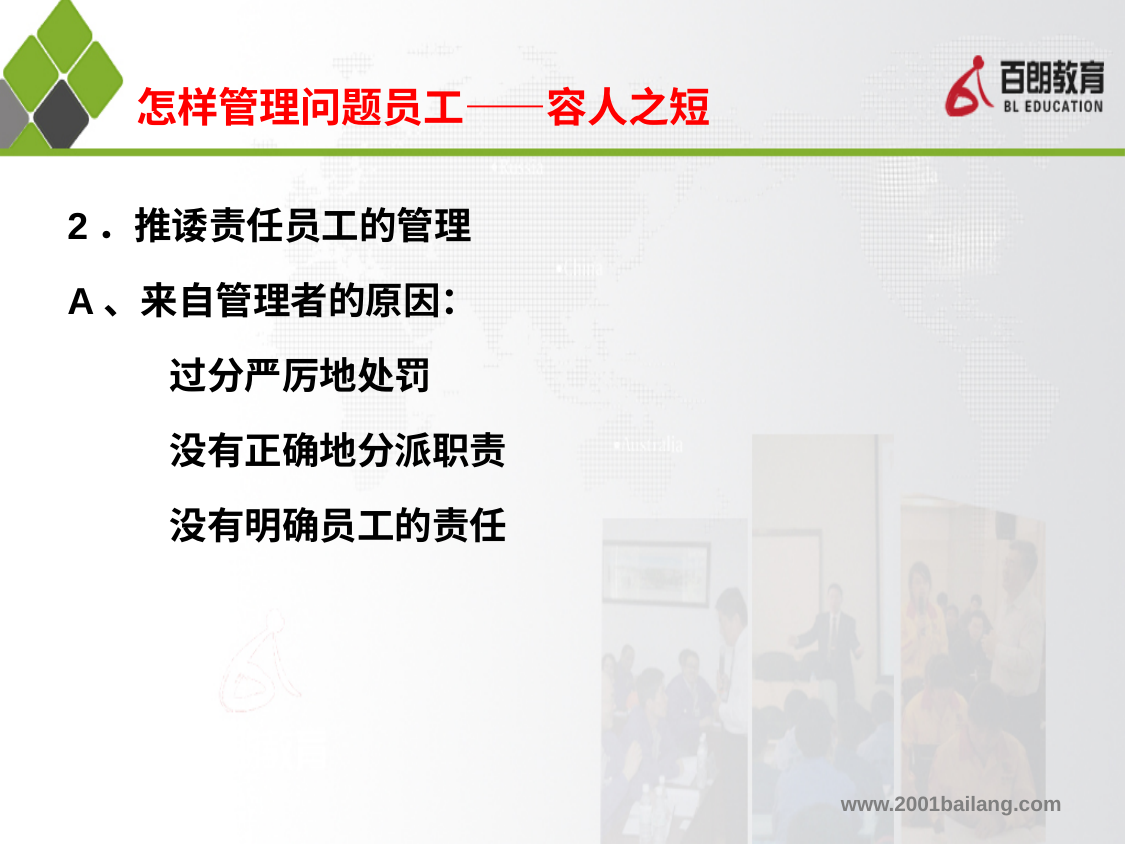

# 怎样管理问题员工——容人之短
2．推诿责任员工的管理
A、来自管理者的原因：
           过分严厉地处罚
           没有正确地分派职责
           没有明确员工的责任